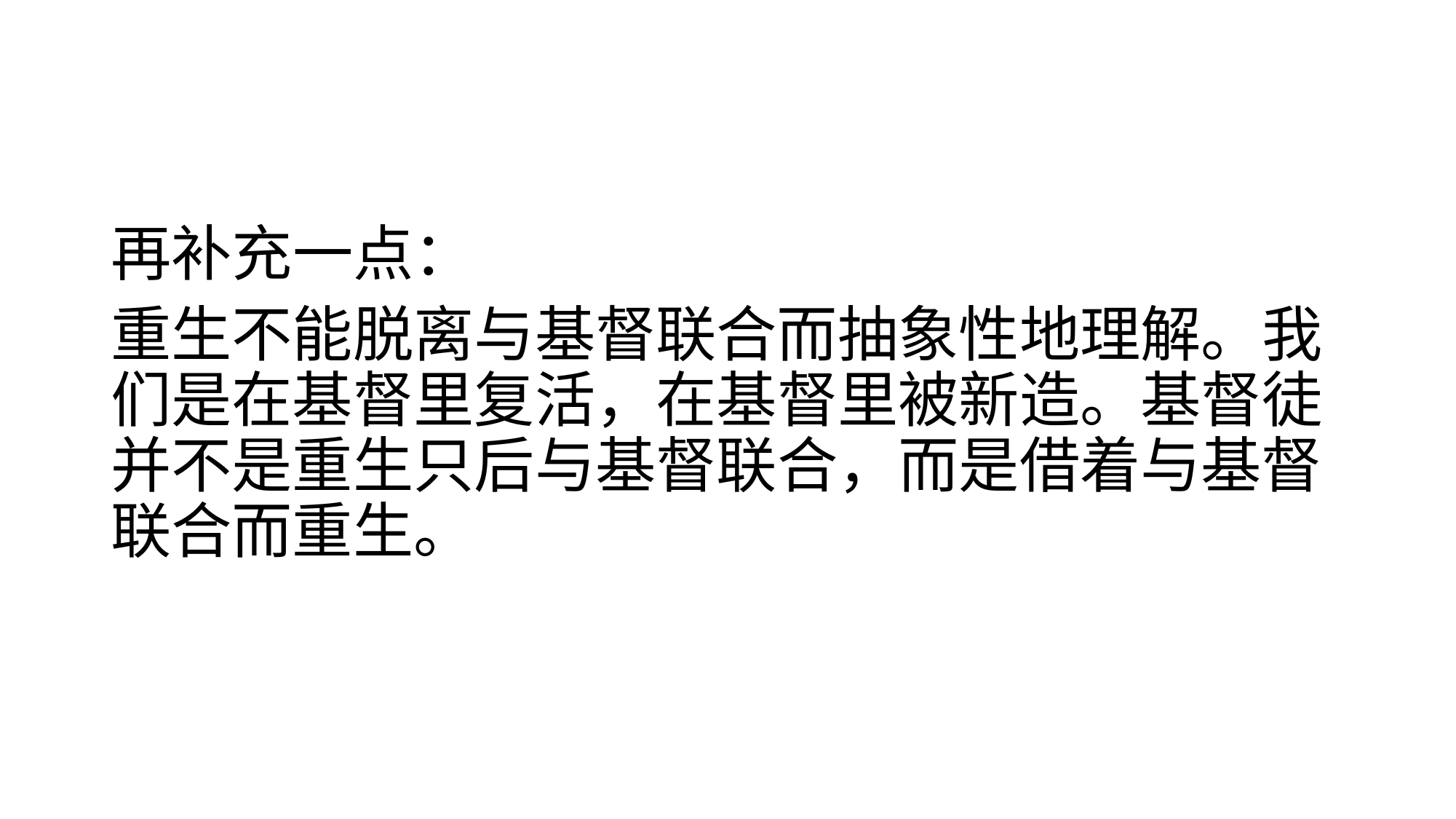

#
再补充一点：
重生不能脱离与基督联合而抽象性地理解。我们是在基督里复活，在基督里被新造。基督徒并不是重生只后与基督联合，而是借着与基督联合而重生。